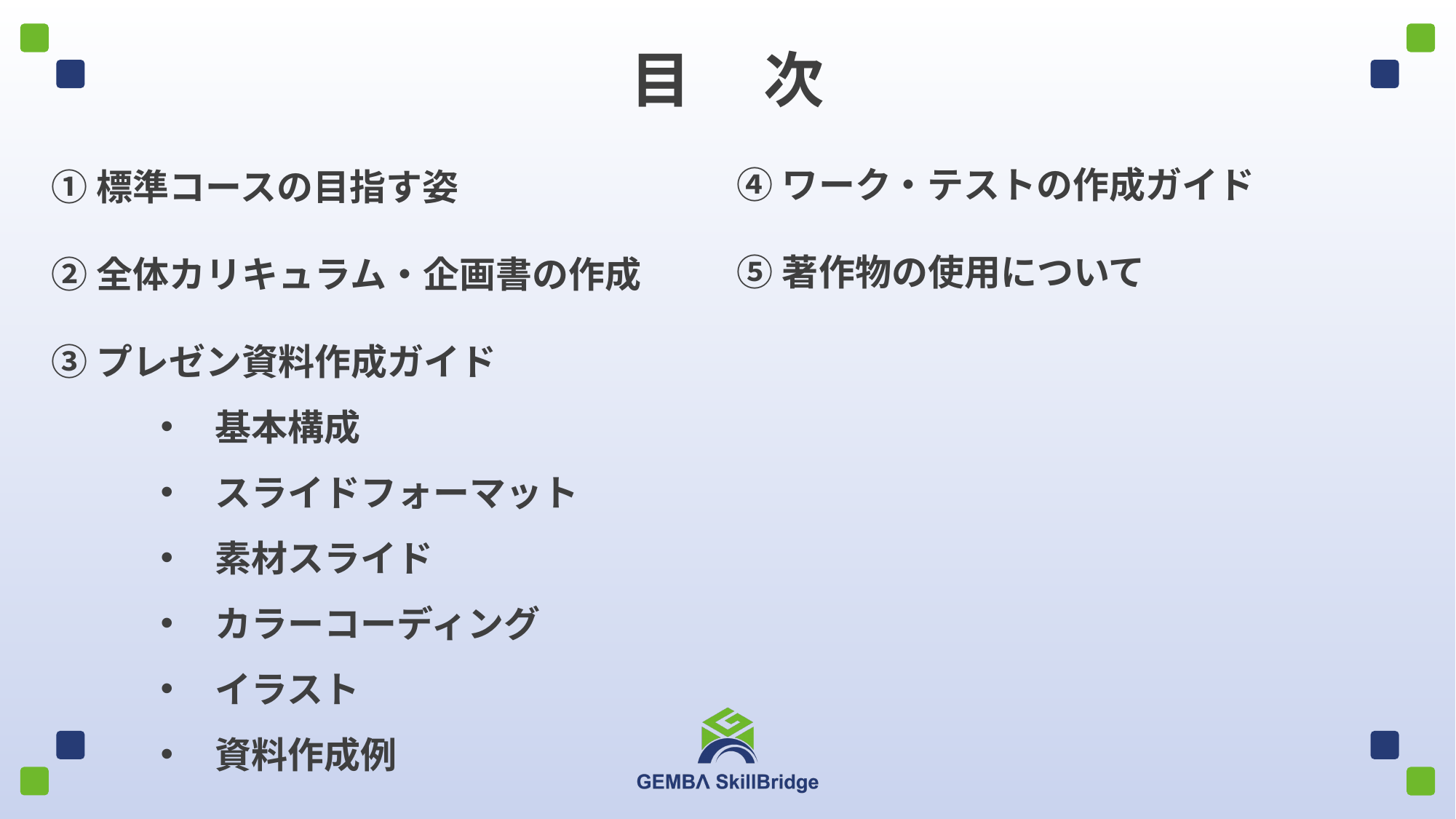

目　次
④ワーク・テストの作成ガイド
⑤著作物の使用について
①標準コースの目指す姿
②全体カリキュラム・企画書の作成
③プレゼン資料作成ガイド
基本構成
スライドフォーマット
素材スライド
カラーコーディング
イラスト
資料作成例